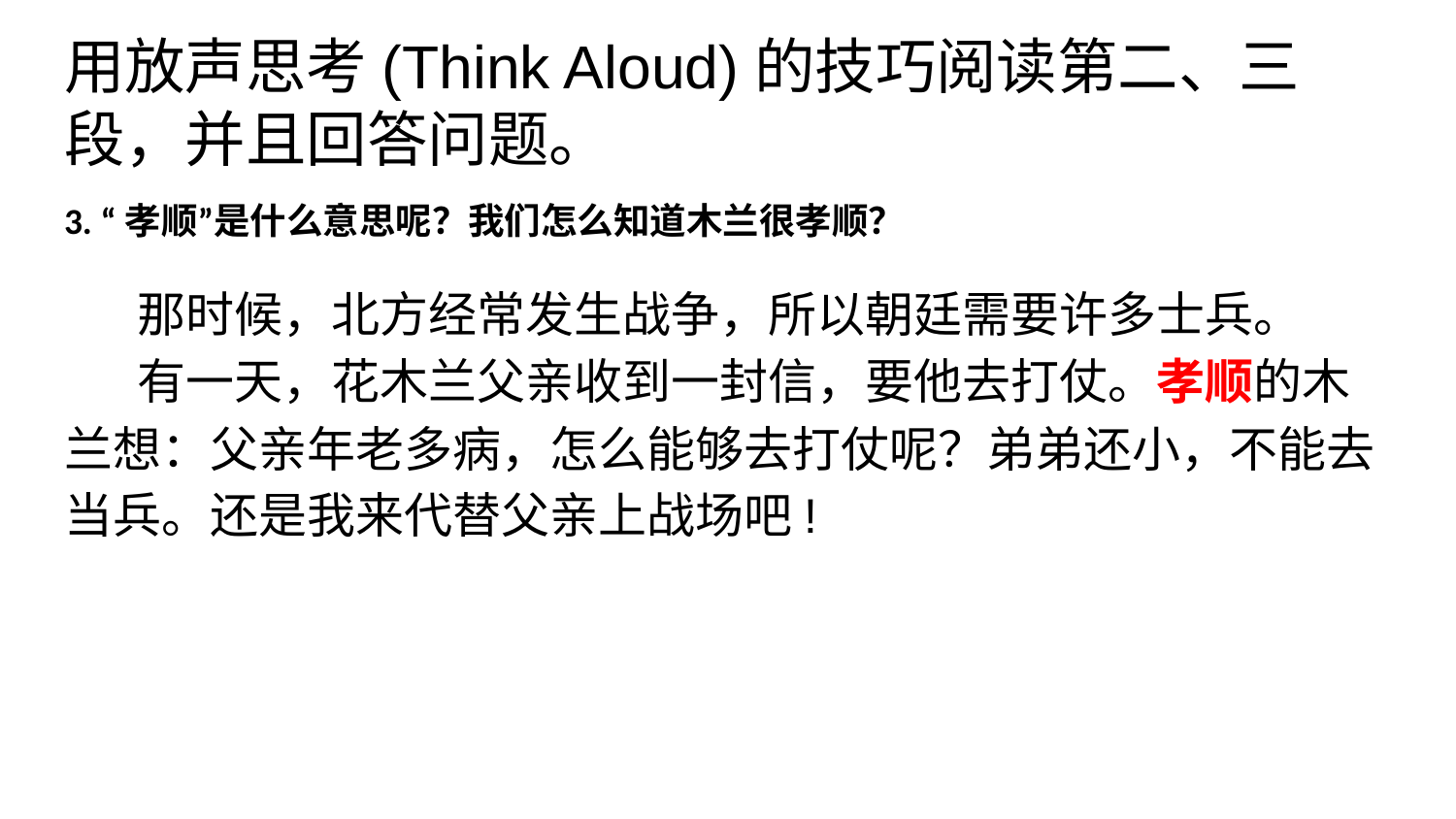

# 用放声思考(Think Aloud)的技巧阅读第二、三段，并且回答问题。
3. “孝顺”是什么意思呢？我们怎么知道木兰很孝顺？

那时候，北方经常发生战争，所以朝廷需要许多士兵。
有一天，花木兰父亲收到一封信，要他去打仗。孝顺的木兰想：父亲年老多病，怎么能够去打仗呢？弟弟还小，不能去当兵。还是我来代替父亲上战场吧!